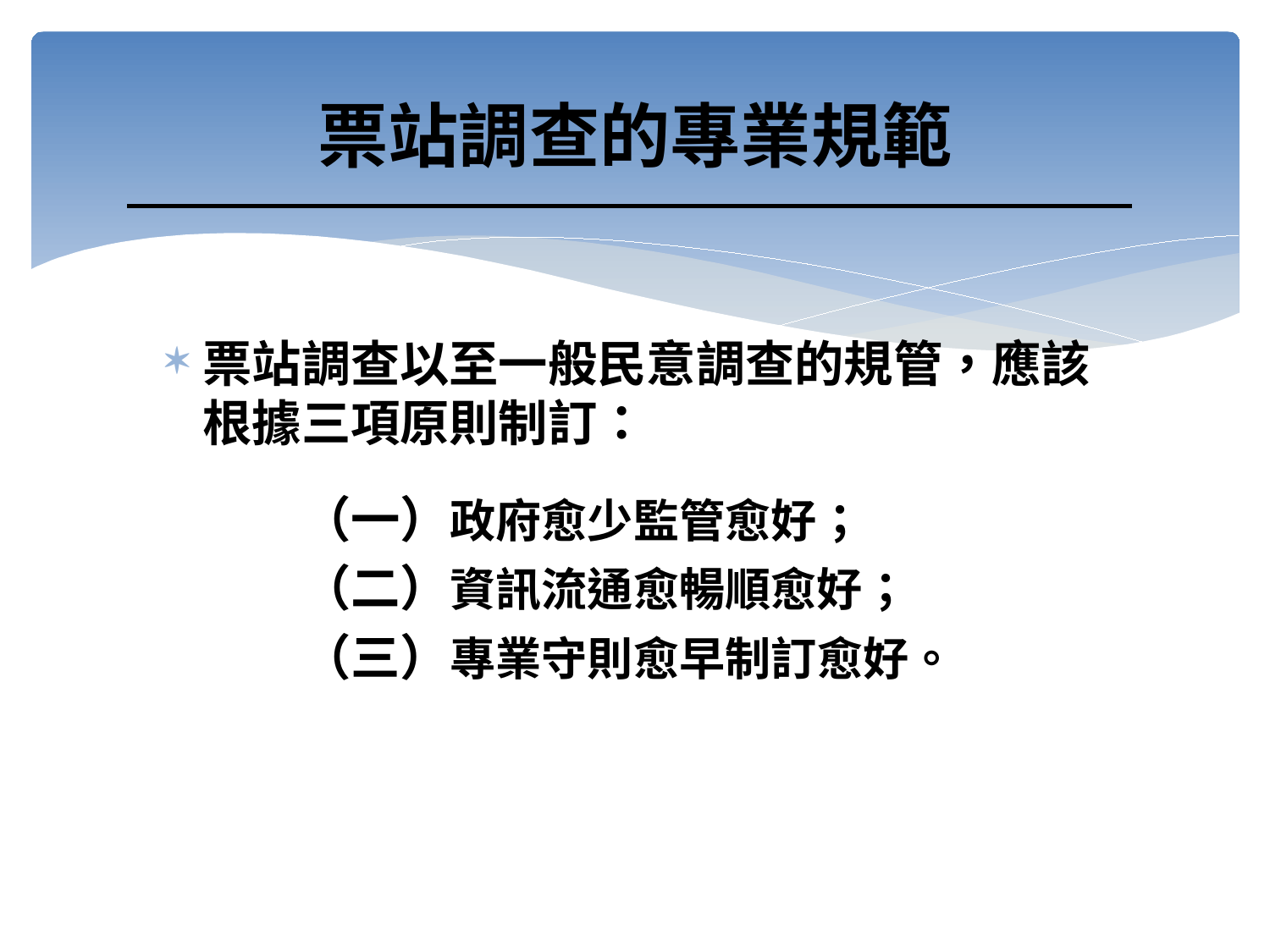

# 票站調查的專業規範
票站調查以至一般民意調查的規管，應該根據三項原則制訂：

（一）政府愈少監管愈好；
（二）資訊流通愈暢順愈好；
（三）專業守則愈早制訂愈好。